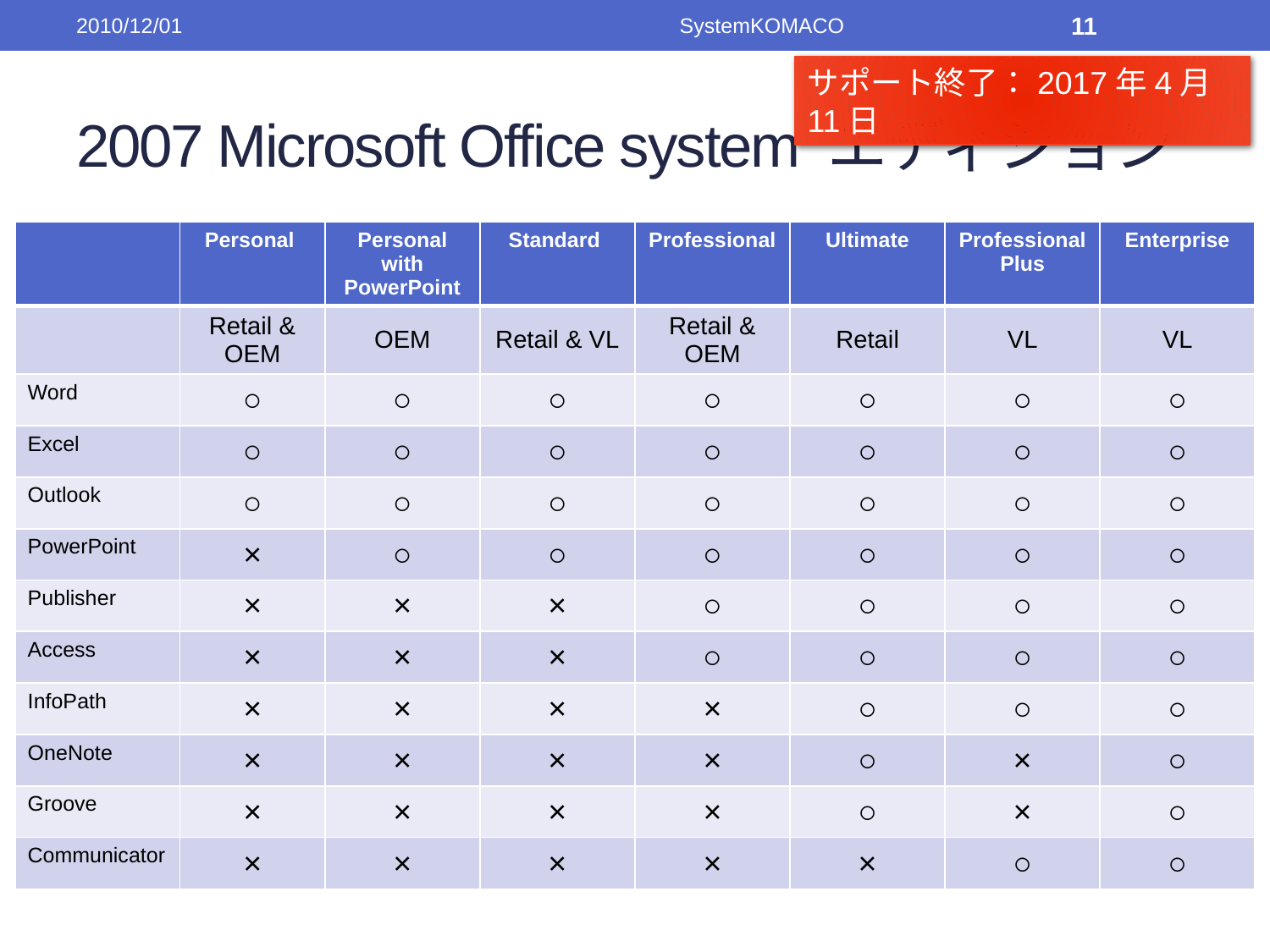

2010/12/01
SystemKOMACO
11
サポート終了：2017年4月11日
# 2007 Microsoft Office system エディション
|  | Personal | Personal with PowerPoint | Standard | Professional | Ultimate | Professional Plus | Enterprise |
| --- | --- | --- | --- | --- | --- | --- | --- |
|  | Retail & OEM | OEM | Retail & VL | Retail & OEM | Retail | VL | VL |
| Word | ○ | ○ | ○ | ○ | ○ | ○ | ○ |
| Excel | ○ | ○ | ○ | ○ | ○ | ○ | ○ |
| Outlook | ○ | ○ | ○ | ○ | ○ | ○ | ○ |
| PowerPoint | × | ○ | ○ | ○ | ○ | ○ | ○ |
| Publisher | × | × | × | ○ | ○ | ○ | ○ |
| Access | × | × | × | ○ | ○ | ○ | ○ |
| InfoPath | × | × | × | × | ○ | ○ | ○ |
| OneNote | × | × | × | × | ○ | × | ○ |
| Groove | × | × | × | × | ○ | × | ○ |
| Communicator | × | × | × | × | × | ○ | ○ |